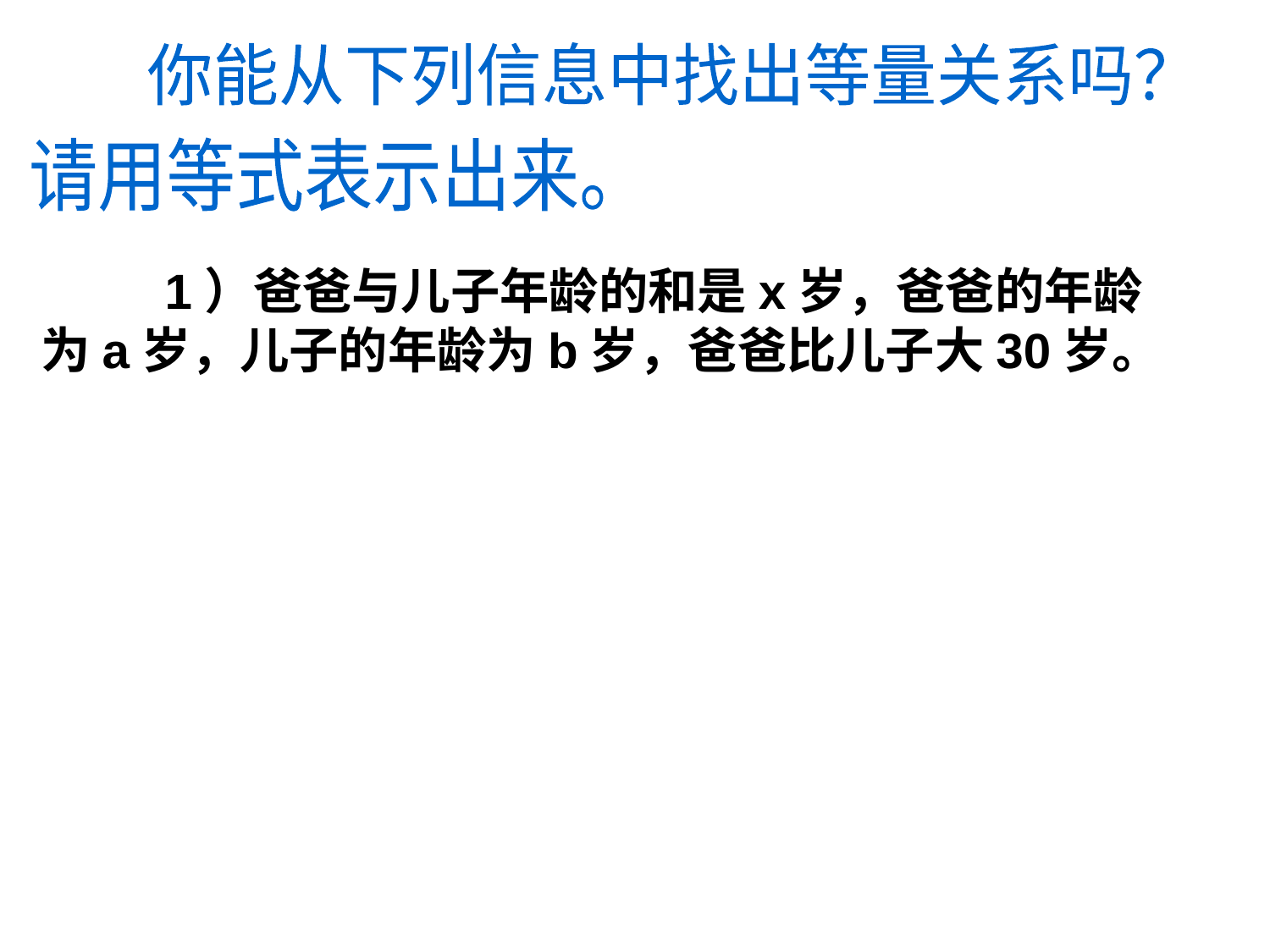

你能从下列信息中找出等量关系吗？
请用等式表示出来。
         1）爸爸与儿子年龄的和是x岁，爸爸的年龄
为a岁，儿子的年龄为b岁，爸爸比儿子大30岁。